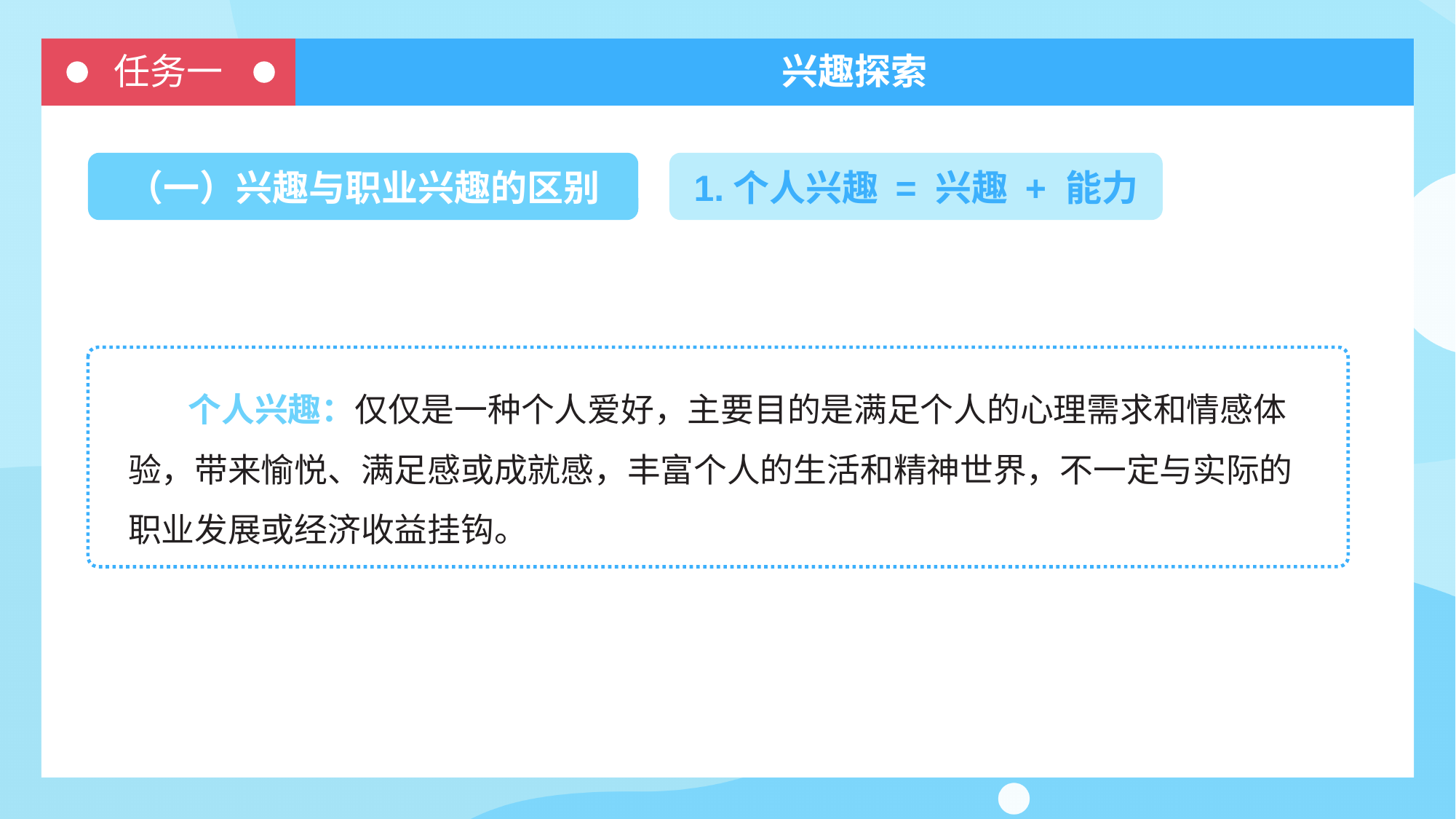

任务一
兴趣探索

（一）兴趣与职业兴趣的区别
1.个人兴趣 = 兴趣 + 能力

       个人兴趣：仅仅是一种个人爱好，主要目的是满足个人的心理需求和情感体验，带来愉悦、满足感或成就感，丰富个人的生活和精神世界，不一定与实际的职业发展或经济收益挂钩。